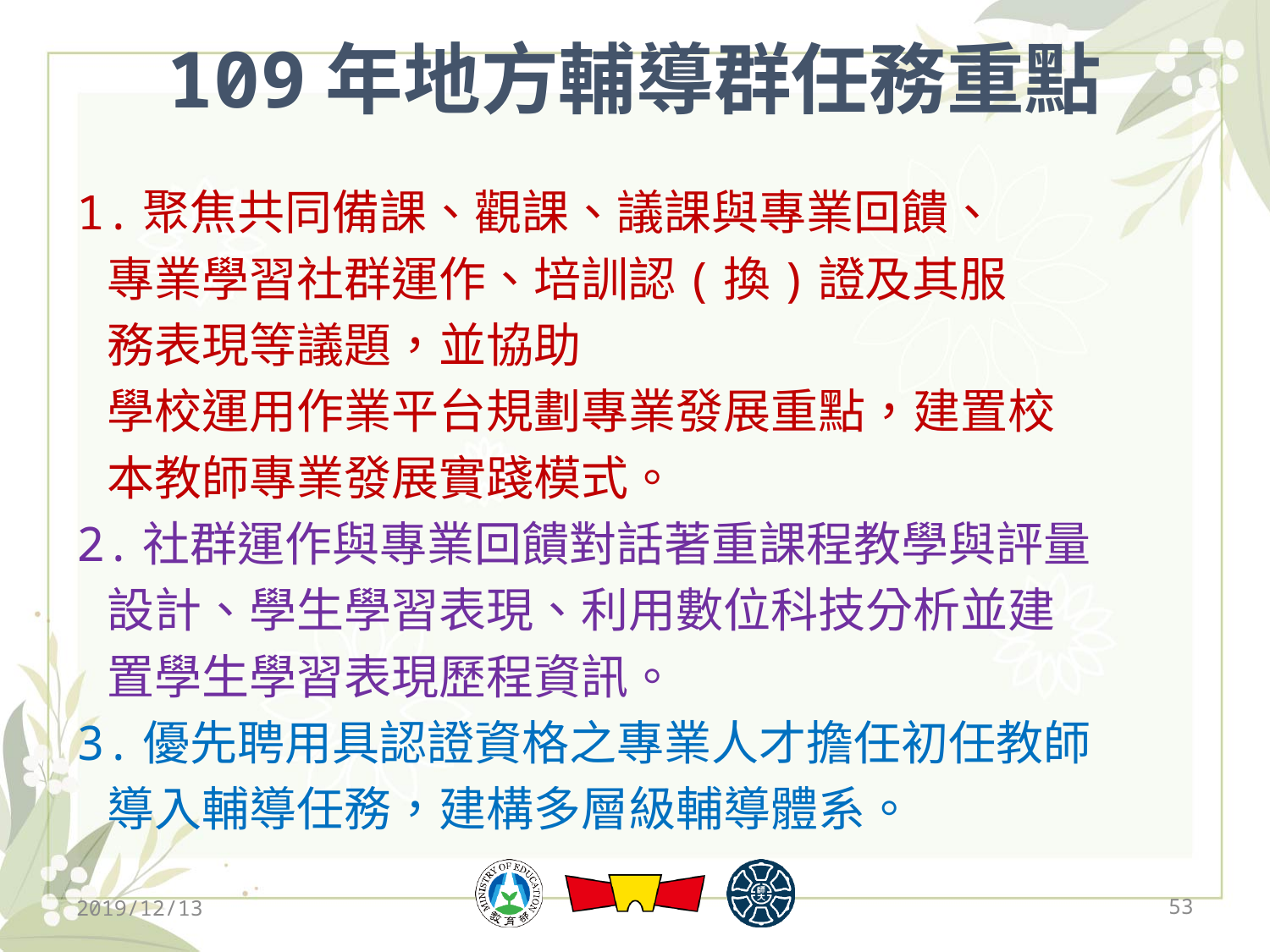

# 109年地方輔導群任務重點
1.聚焦共同備課、觀課、議課與專業回饋、
  專業學習社群運作、培訓認(換)證及其服
  務表現等議題，並協助
  學校運用作業平台規劃專業發展重點，建置校
  本教師專業發展實踐模式。
2.社群運作與專業回饋對話著重課程教學與評量
  設計、學生學習表現、利用數位科技分析並建
  置學生學習表現歷程資訊。
3.優先聘用具認證資格之專業人才擔任初任教師
  導入輔導任務，建構多層級輔導體系。

2019/12/13
53